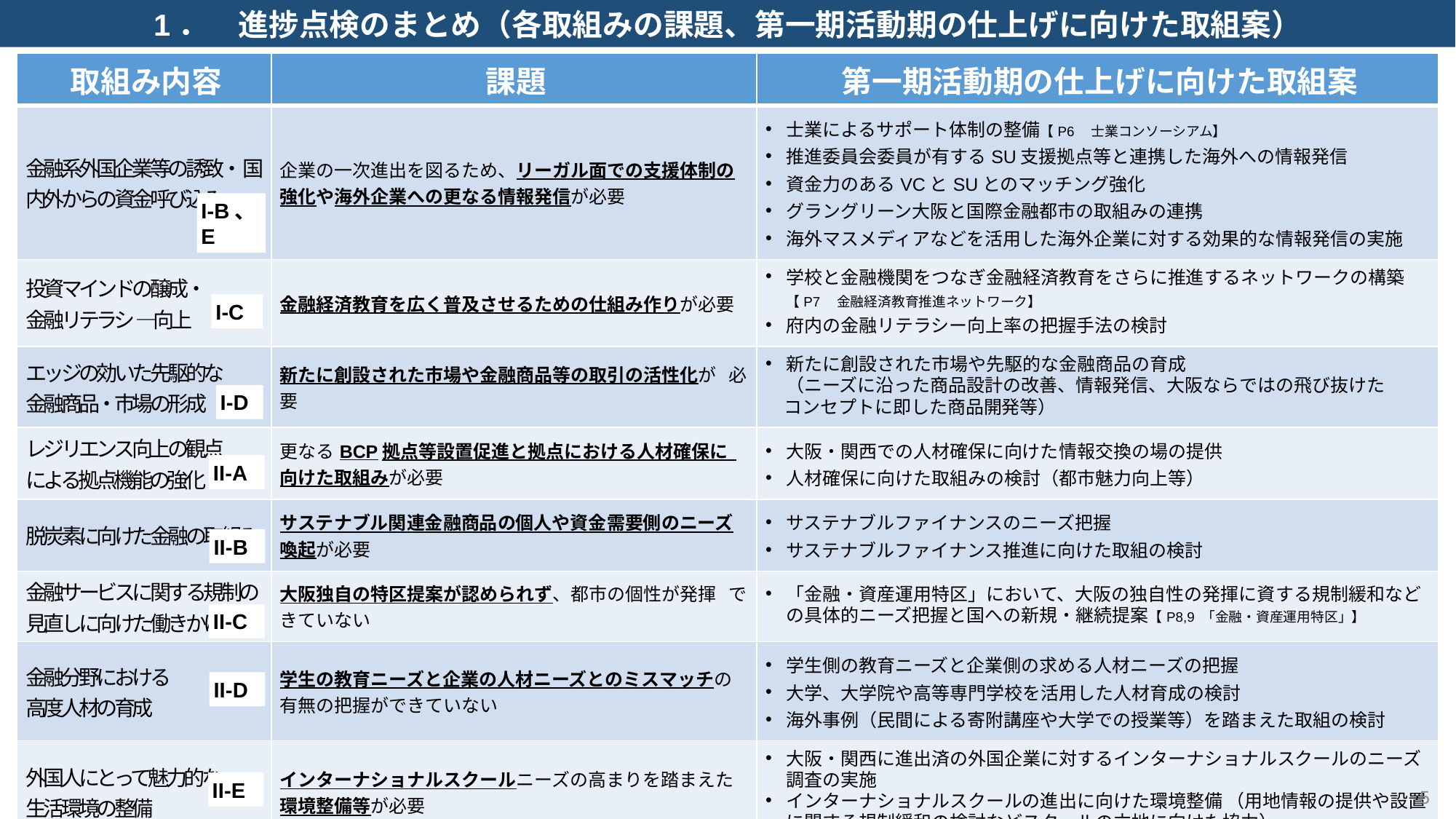

1．　進捗点検のまとめ（各取組みの課題、第一期活動期の仕上げに向けた取組案）
| 取組み内容 | 課題 | 第一期活動期の仕上げに向けた取組案 |
| --- | --- | --- |
| 金融系外国企業等の誘致・ 国内外からの資金呼び込み | 企業の一次進出を図るため、リーガル面での支援体制の強化や海外企業への更なる情報発信が必要 | 士業によるサポート体制の整備【P6　士業コンソーシアム】 推進委員会委員が有するSU支援拠点等と連携した海外への情報発信 資金力のあるVCとSUとのマッチング強化 グラングリーン大阪と国際金融都市の取組みの連携 海外マスメディアなどを活用した海外企業に対する効果的な情報発信の実施 |
| 投資マインドの醸成・ 金融リテラシ―向上 | 金融経済教育を広く普及させるための仕組み作りが必要 | 学校と金融機関をつなぎ金融経済教育をさらに推進するネットワークの構築 【P7　金融経済教育推進ネットワーク】 府内の金融リテラシー向上率の把握手法の検討 |
| エッジの効いた先駆的な 金融商品・市場の形成 | 新たに創設された市場や金融商品等の取引の活性化が 必要 | 新たに創設された市場や先駆的な金融商品の育成 （ニーズに沿った商品設計の改善、情報発信、大阪ならではの飛び抜けた 　コンセプトに即した商品開発等） |
| レジリエンス向上の観点 による拠点機能の強化 | 更なるBCP拠点等設置促進と拠点における人材確保に 向けた取組みが必要 | 大阪・関西での人材確保に向けた情報交換の場の提供 人材確保に向けた取組みの検討（都市魅力向上等） |
| 脱炭素に向けた金融の取組み | サステナブル関連金融商品の個人や資金需要側のニーズ喚起が必要 | サステナブルファイナンスのニーズ把握 サステナブルファイナンス推進に向けた取組の検討 |
| 金融サービスに関する規制の見直しに向けた働きかけ | 大阪独自の特区提案が認められず、都市の個性が発揮 できていない | 「金融・資産運用特区」において、大阪の独自性の発揮に資する規制緩和などの具体的ニーズ把握と国への新規・継続提案【P8,9 「金融・資産運用特区」】 |
| 金融分野における 高度人材の育成 | 学生の教育ニーズと企業の人材ニーズとのミスマッチの有無の把握ができていない | 学生側の教育ニーズと企業側の求める人材ニーズの把握 大学、大学院や高等専門学校を活用した人材育成の検討 海外事例（民間による寄附講座や大学での授業等）を踏まえた取組の検討 |
| 外国人にとって魅力的な 生活環境の整備 | インターナショナルスクールニーズの高まりを踏まえた環境整備等が必要 | 大阪・関西に進出済の外国企業に対するインターナショナルスクールのニーズ調査の実施 インターナショナルスクールの進出に向けた環境整備 （用地情報の提供や設置に関する規制緩和の検討などスクールの立地に向けた協力） |
I-B、E
I-C
I-D
II-A
II-B
II-C
II-D
II-E
5